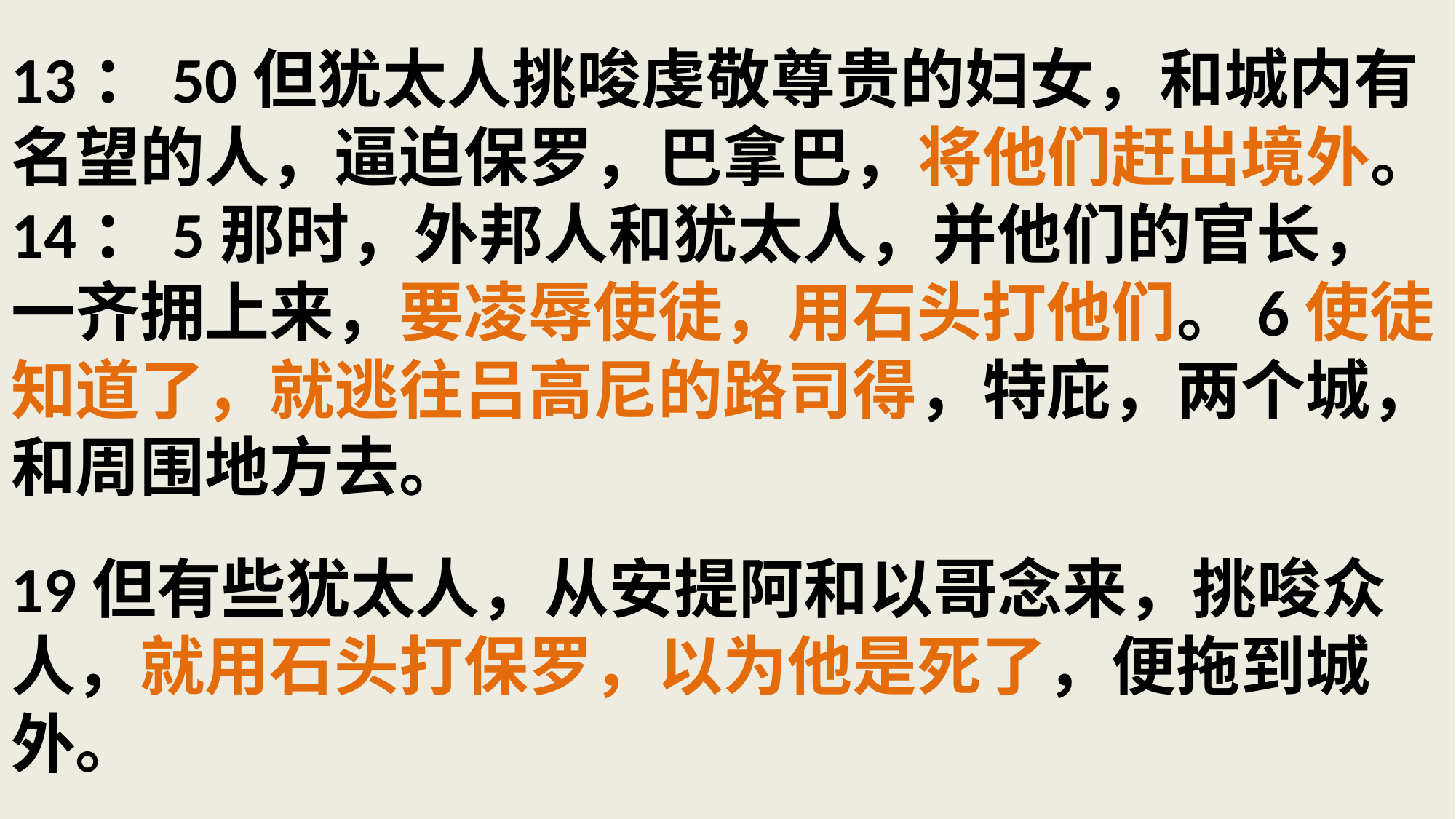

# 13：50但犹太人挑唆虔敬尊贵的妇女，和城内有名望的人，逼迫保罗，巴拿巴，将他们赶出境外。 14：5那时，外邦人和犹太人，并他们的官长，一齐拥上来，要凌辱使徒，用石头打他们。6使徒知道了，就逃往吕高尼的路司得，特庇，两个城，和周围地方去。 19但有些犹太人，从安提阿和以哥念来，挑唆众人，就用石头打保罗，以为他是死了，便拖到城外。